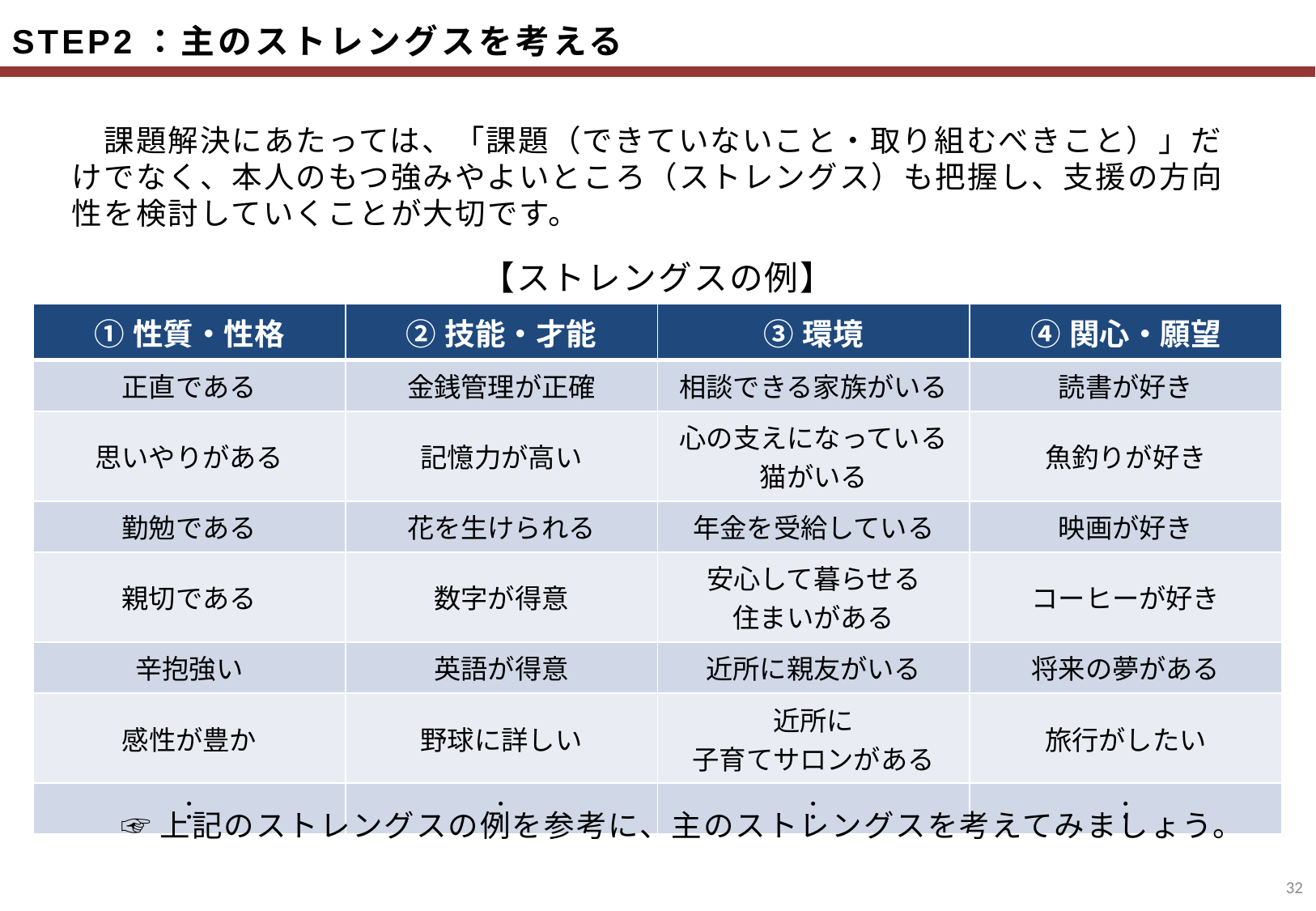

STEP2：主のストレングスを考える
　課題解決にあたっては、「課題（できていないこと・取り組むべきこと）」だけでなく、本人のもつ強みやよいところ（ストレングス）も把握し、支援の方向性を検討していくことが大切です。
【ストレングスの例】
| ①性質・性格 | ②技能・才能 | ③環境 | ④関心・願望 |
| --- | --- | --- | --- |
| 正直である | 金銭管理が正確 | 相談できる家族がいる | 読書が好き |
| 思いやりがある | 記憶力が高い | 心の支えになっている猫がいる | 魚釣りが好き |
| 勤勉である | 花を生けられる | 年金を受給している | 映画が好き |
| 親切である | 数字が得意 | 安心して暮らせる 住まいがある | コーヒーが好き |
| 辛抱強い | 英語が得意 | 近所に親友がいる | 将来の夢がある |
| 感性が豊か | 野球に詳しい | 近所に 子育てサロンがある | 旅行がしたい |
| ： | ： | ： | ： |
☞上記のストレングスの例を参考に、主のストレングスを考えてみましょう。
32